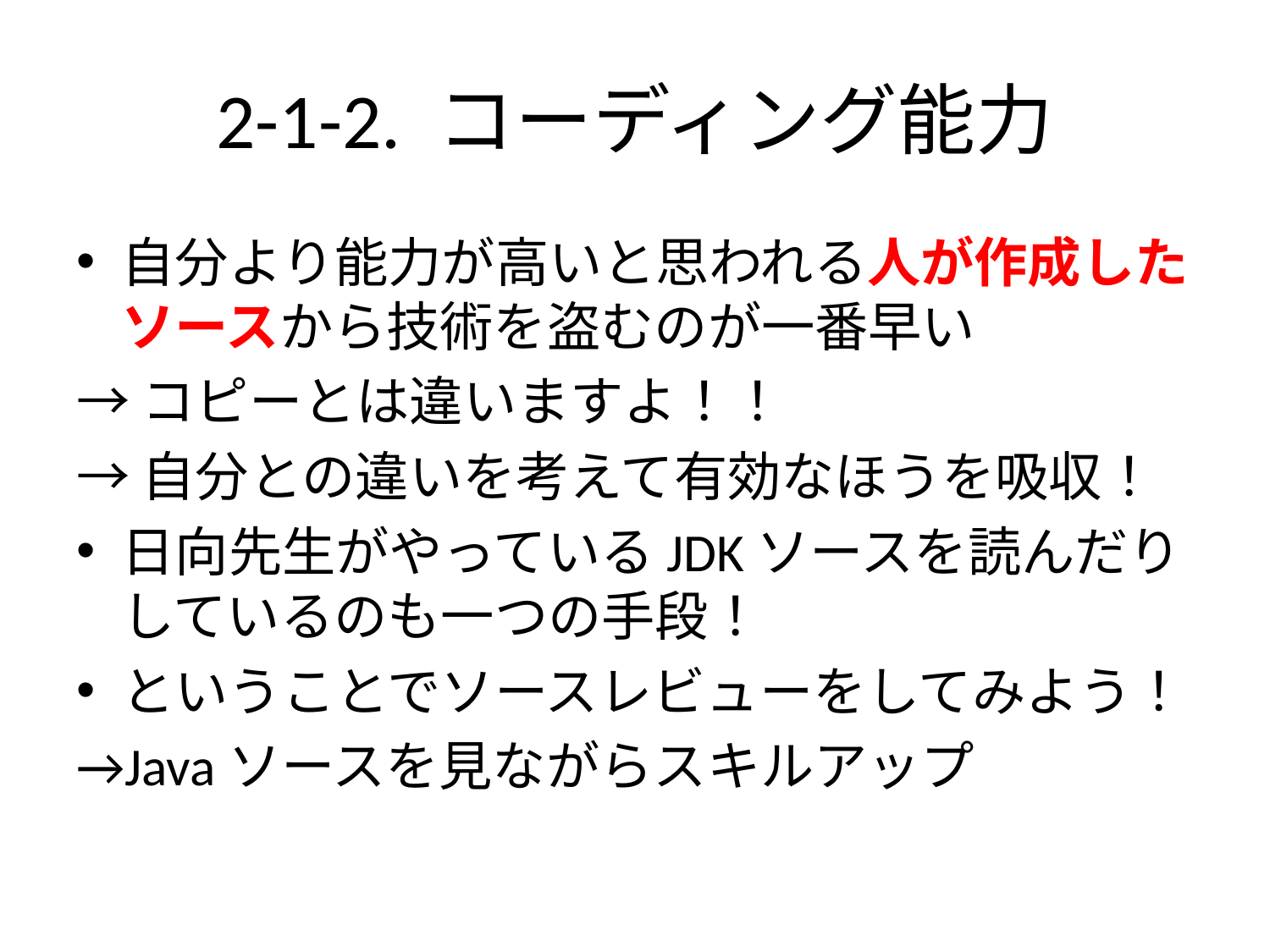

# 2-1-2. コーディング能力
自分より能力が高いと思われる人が作成したソースから技術を盗むのが一番早い
→コピーとは違いますよ！！
→自分との違いを考えて有効なほうを吸収！
日向先生がやっているJDKソースを読んだりしているのも一つの手段！
ということでソースレビューをしてみよう！
→Javaソースを見ながらスキルアップ